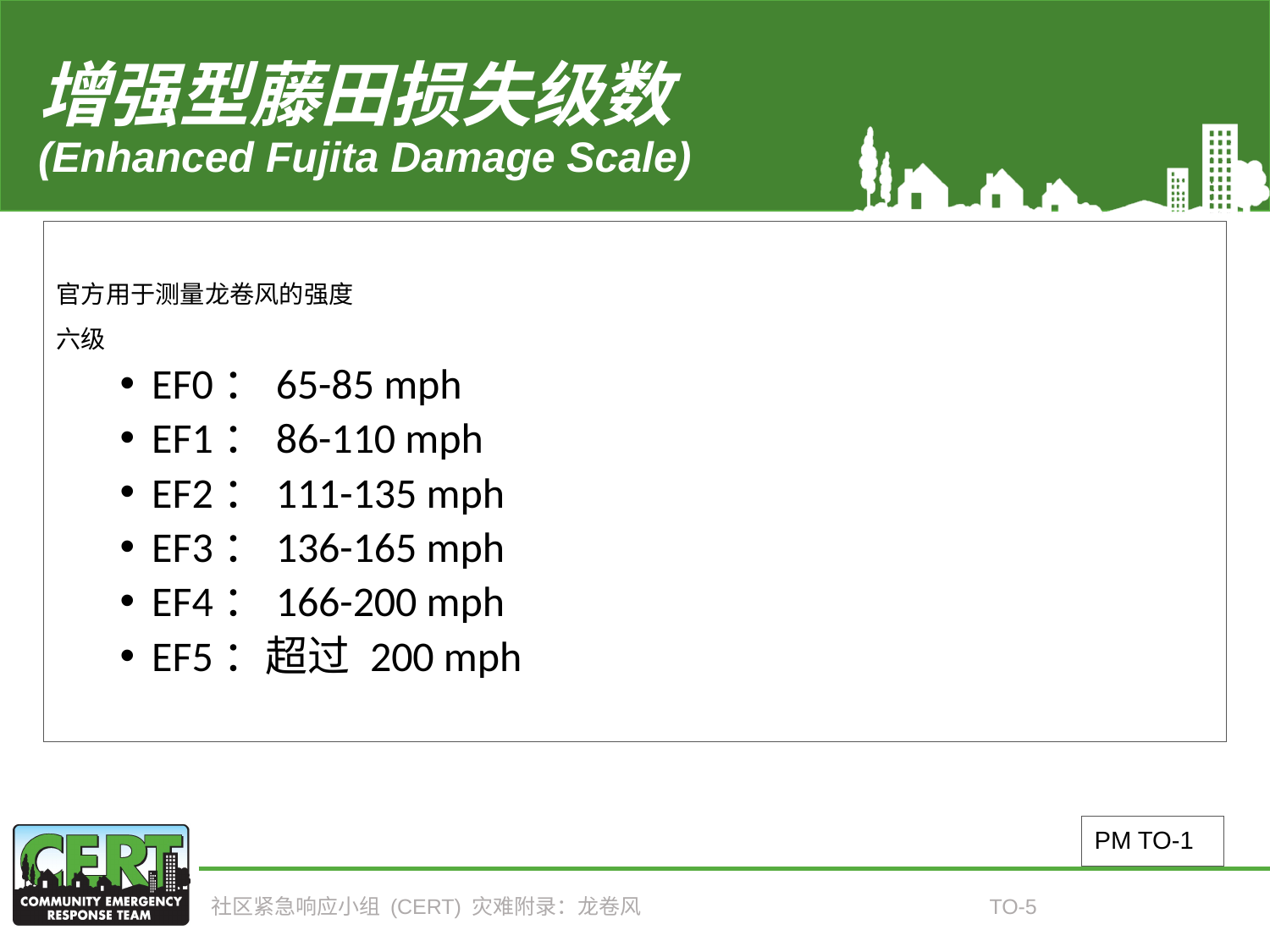

# 增强型藤田损失级数 (Enhanced Fujita Damage Scale)
官方用于测量龙卷风的强度
六级
EF0：65-85 mph
EF1：86-110 mph
EF2：111-135 mph
EF3：136-165 mph
EF4：166-200 mph
EF5：超过 200 mph
PM TO-1
社区紧急响应小组 (CERT) 灾难附录：龙卷风
TO-5